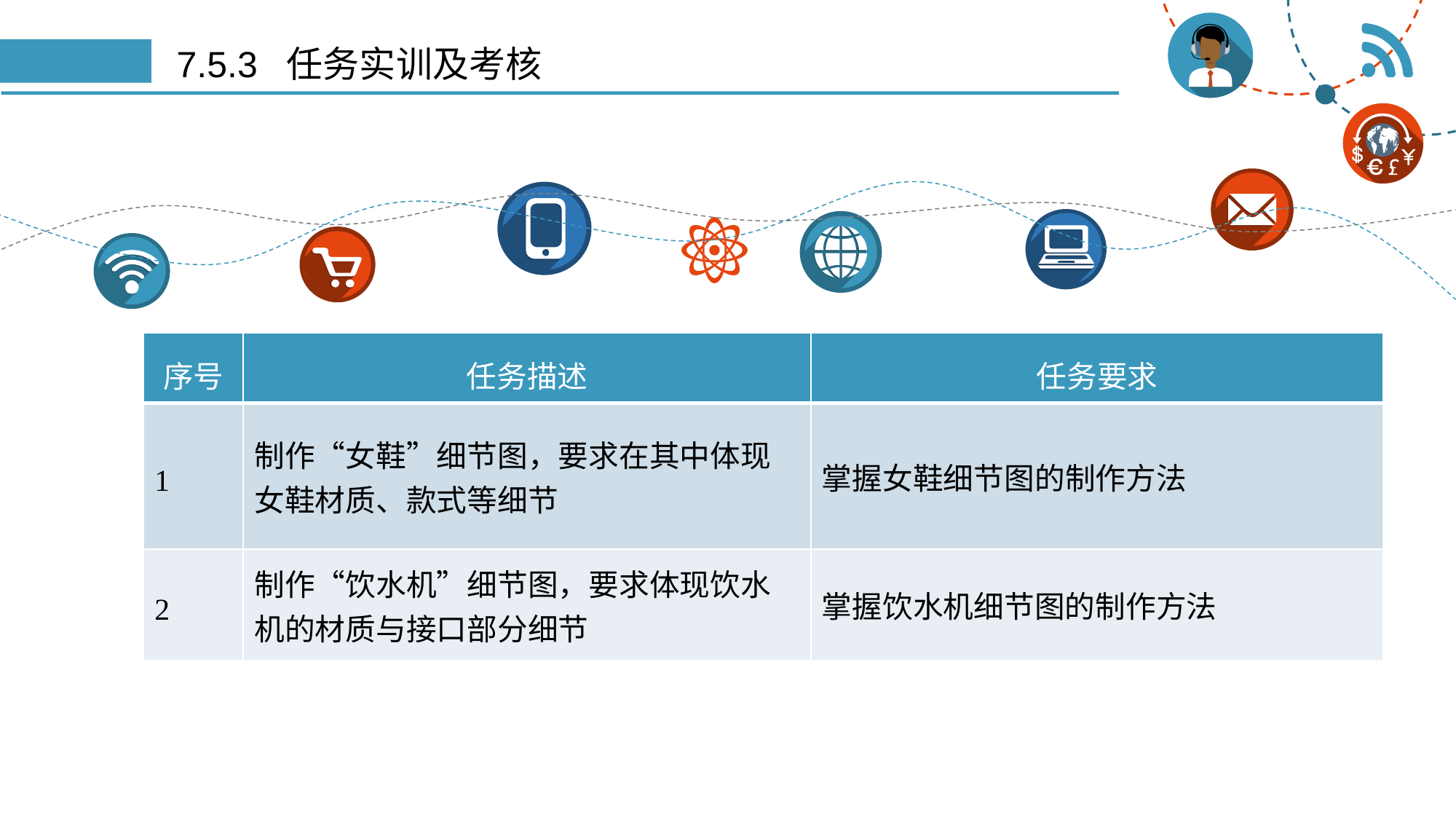

# 7.5.3  任务实训及考核

| 序号 | 任务描述 | 任务要求 |
| --- | --- | --- |
| 1 | 制作“女鞋”细节图，要求在其中体现 女鞋材质、款式等细节 | 掌握女鞋细节图的制作方法 |
| 2 | 制作“饮水机”细节图，要求体现饮水 机的材质与接口部分细节 | 掌握饮水机细节图的制作方法 |